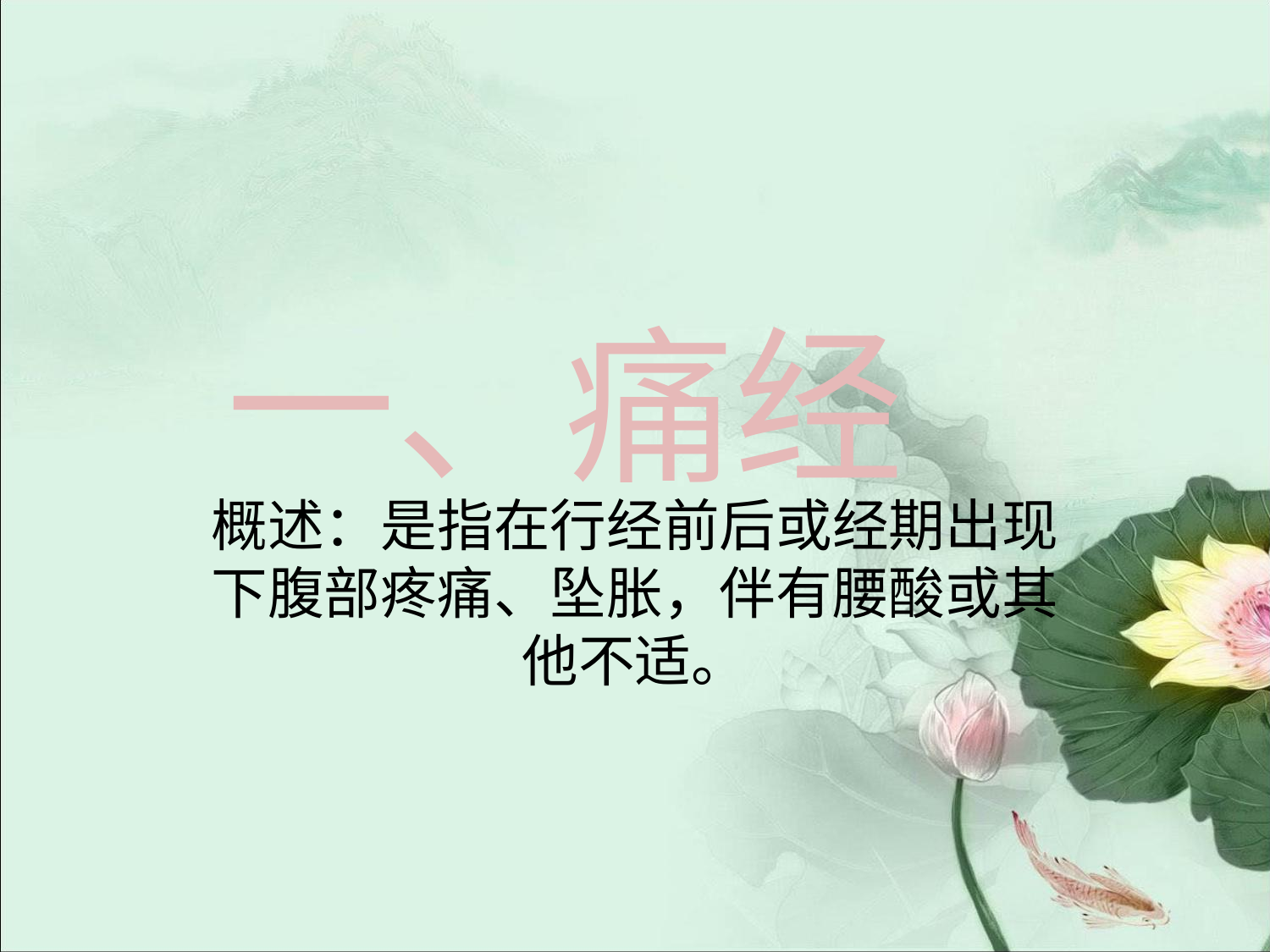

# 一、痛经
概述：是指在行经前后或经期出现下腹部疼痛、坠胀，伴有腰酸或其他不适。